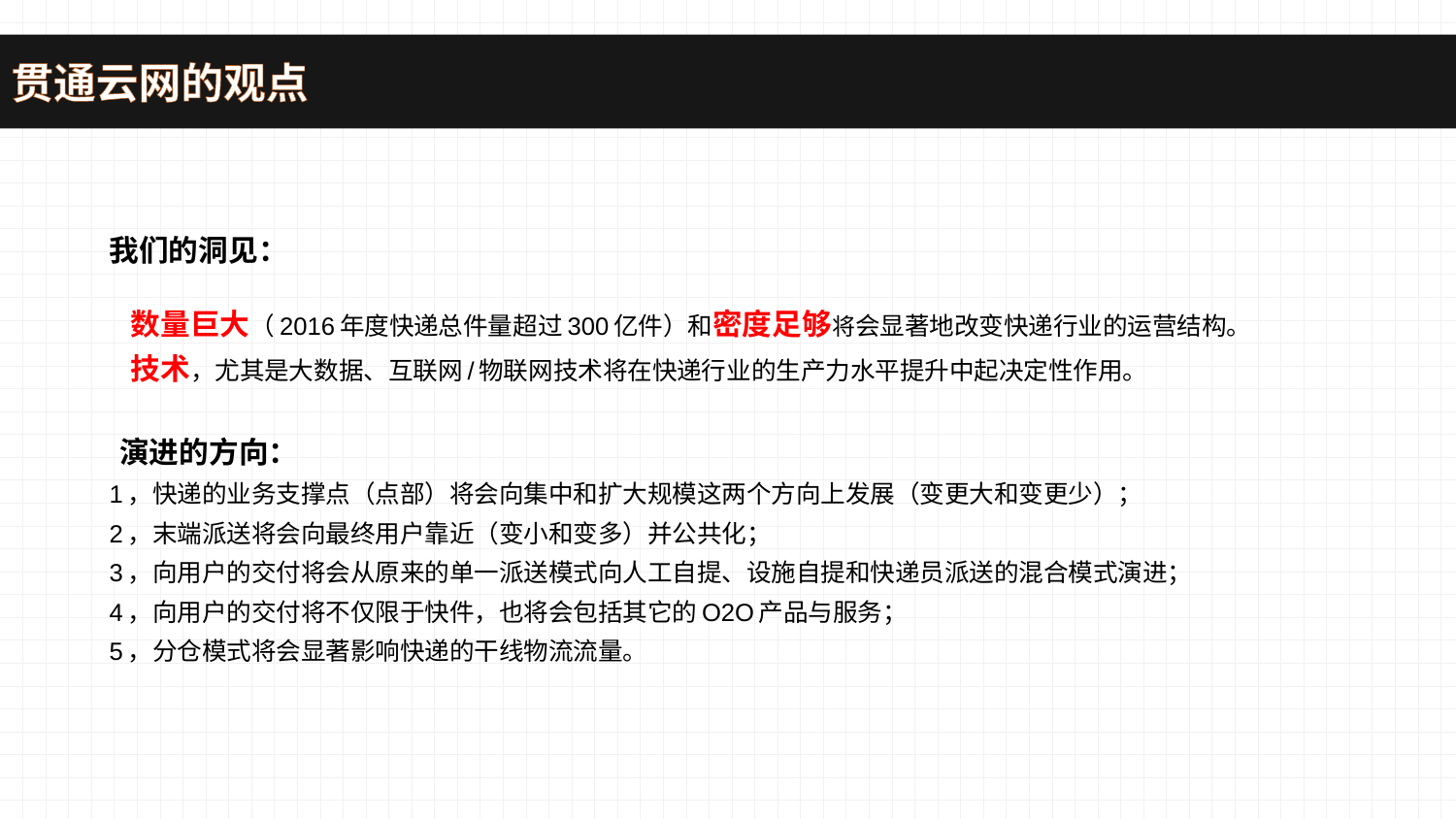

贯通云网的观点
我们的洞见：
   数量巨大（2016年度快递总件量超过300亿件）和密度足够将会显著地改变快递行业的运营结构。
   技术，尤其是大数据、互联网/物联网技术将在快递行业的生产力水平提升中起决定性作用。

 演进的方向：
1，快递的业务支撑点（点部）将会向集中和扩大规模这两个方向上发展（变更大和变更少）；
2，末端派送将会向最终用户靠近（变小和变多）并公共化；
3，向用户的交付将会从原来的单一派送模式向人工自提、设施自提和快递员派送的混合模式演进；
4，向用户的交付将不仅限于快件，也将会包括其它的O2O产品与服务；
5，分仓模式将会显著影响快递的干线物流流量。